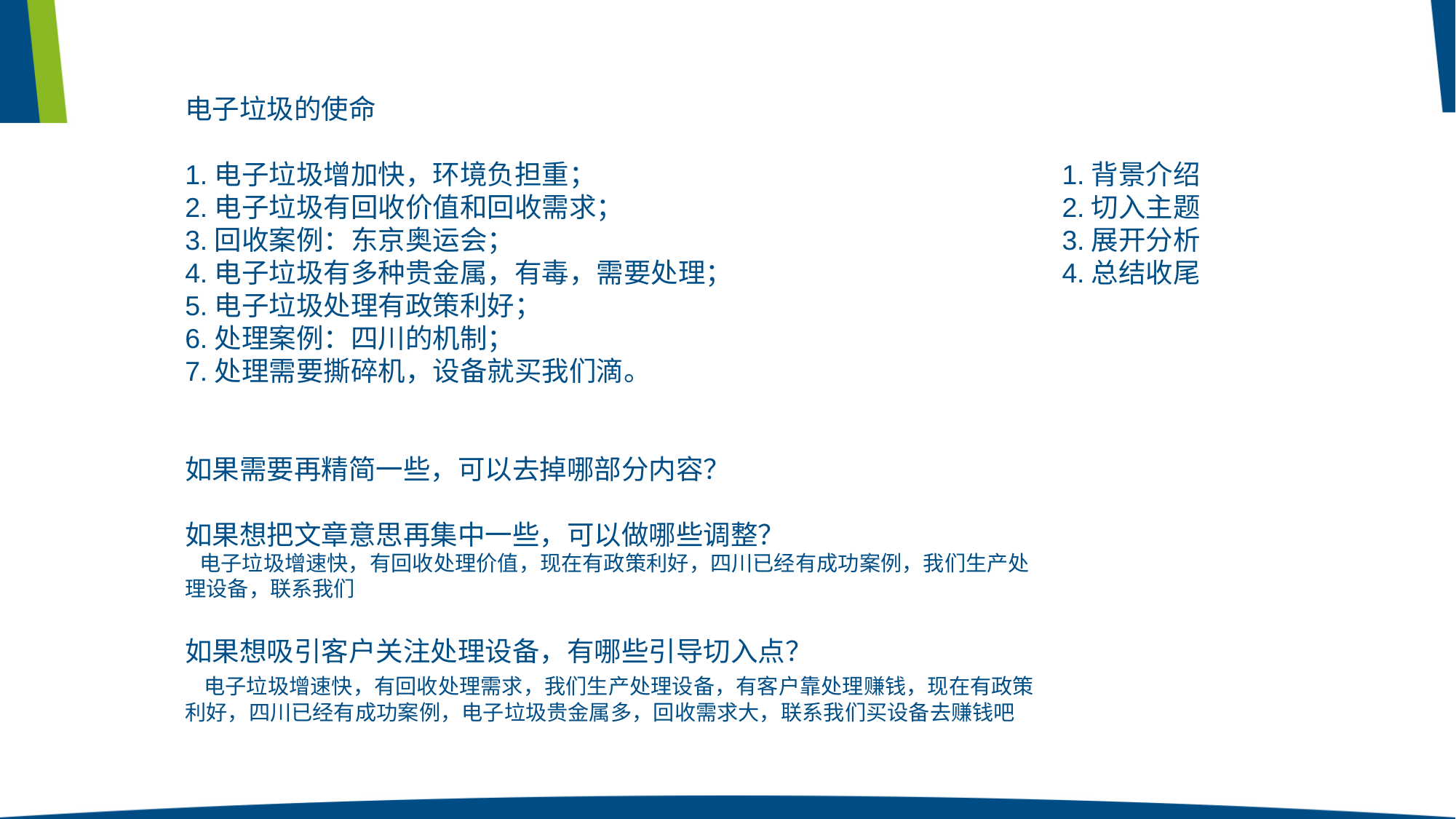

电子垃圾的使命

1.电子垃圾增加快，环境负担重；
2.电子垃圾有回收价值和回收需求；
3.回收案例：东京奥运会；
4.电子垃圾有多种贵金属，有毒，需要处理；
5.电子垃圾处理有政策利好；
6.处理案例：四川的机制；
7.处理需要撕碎机，设备就买我们滴。

如果需要再精简一些，可以去掉哪部分内容？

如果想把文章意思再集中一些，可以做哪些调整？
  电子垃圾增速快，有回收处理价值，现在有政策利好，四川已经有成功案例，我们生产处理设备，联系我们

如果想吸引客户关注处理设备，有哪些引导切入点？
  电子垃圾增速快，有回收处理需求，我们生产处理设备，有客户靠处理赚钱，现在有政策利好，四川已经有成功案例，电子垃圾贵金属多，回收需求大，联系我们买设备去赚钱吧

1.背景介绍
2.切入主题
3.展开分析
4.总结收尾